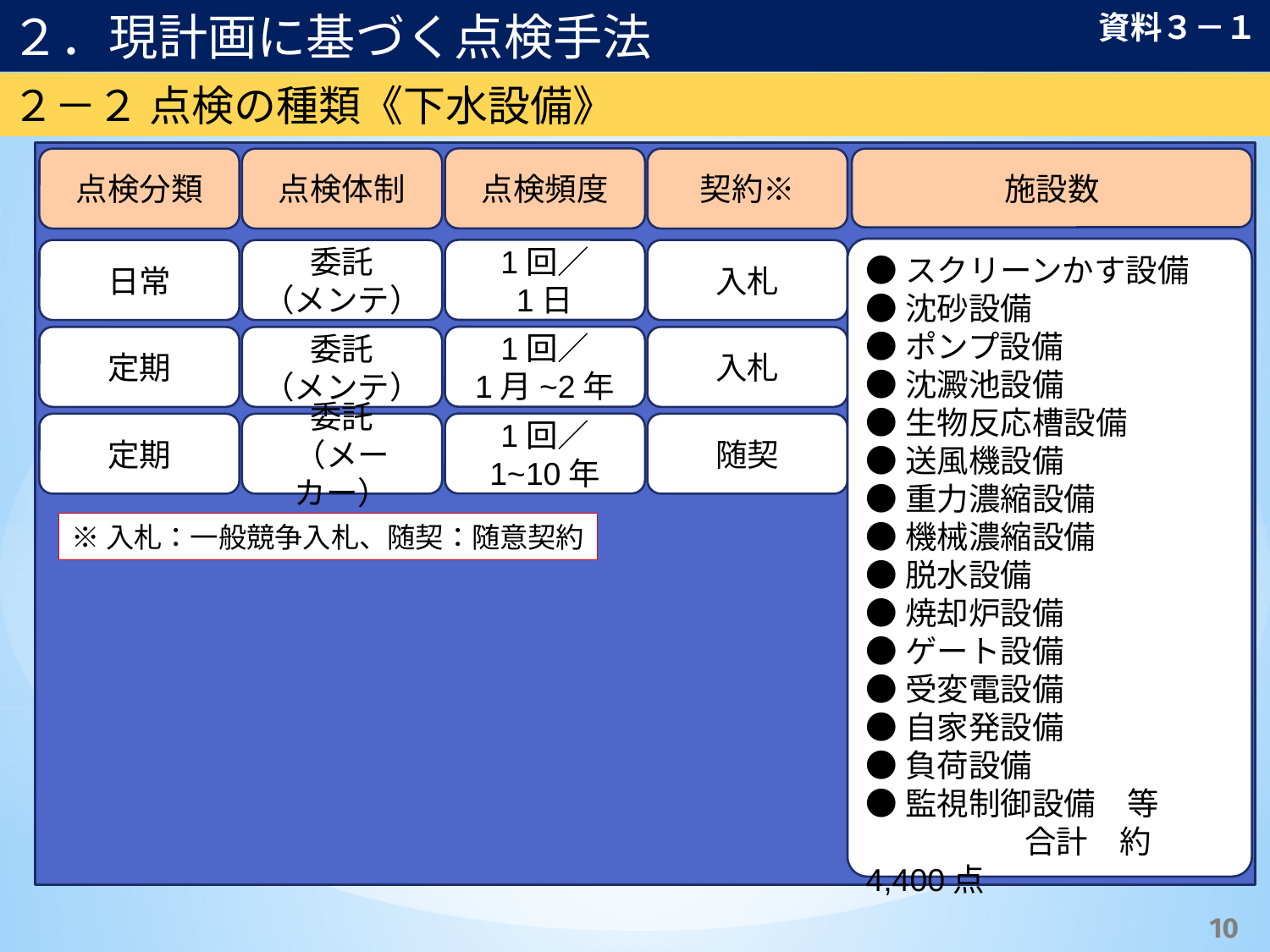

２．現計画に基づく点検手法
資料３－１
２－２ 点検の種類《下水設備》

点検頻度
点検分類
点検体制
契約※
施設数
●スクリーンかす設備
●沈砂設備
●ポンプ設備
●沈澱池設備
●生物反応槽設備
●送風機設備
●重力濃縮設備
●機械濃縮設備
●脱水設備
●焼却炉設備
●ゲート設備
●受変電設備
●自家発設備
●負荷設備
●監視制御設備　等
　　　　　合計　約4,400点
1回／
1日
日常
委託
（メンテ）
入札
1回／
1月~2年
定期
委託
（メンテ）
入札
1回／
1~10年
定期
委託
（メーカー）
随契
※入札：一般競争入札、随契：随意契約
10